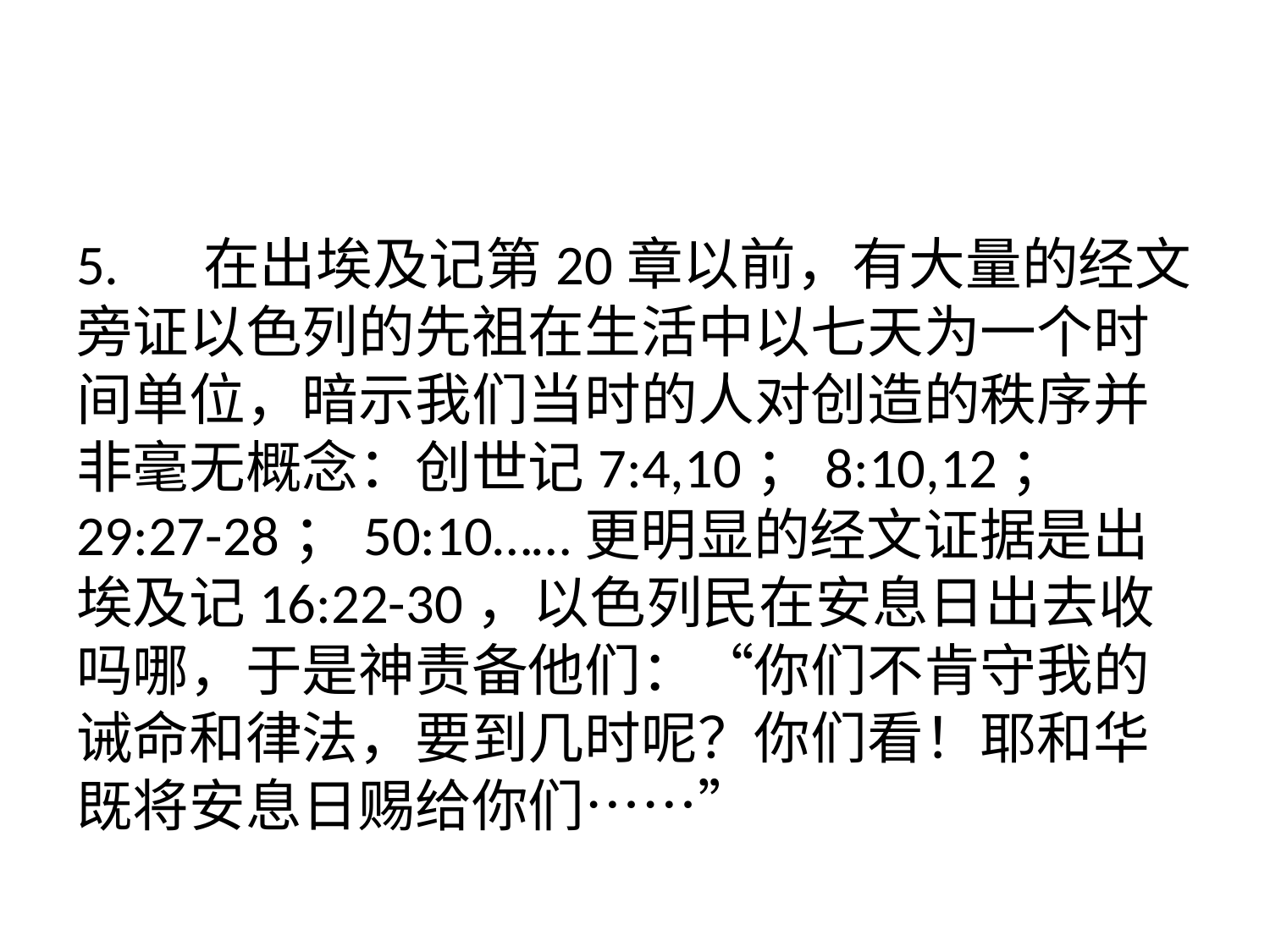

#
5.	在出埃及记第20章以前，有大量的经文旁证以色列的先祖在生活中以七天为一个时间单位，暗示我们当时的人对创造的秩序并非毫无概念：创世记7:4,10；8:10,12；29:27-28；50:10……更明显的经文证据是出埃及记16:22-30，以色列民在安息日出去收吗哪，于是神责备他们：“你们不肯守我的诫命和律法，要到几时呢？你们看！耶和华既将安息日赐给你们……”